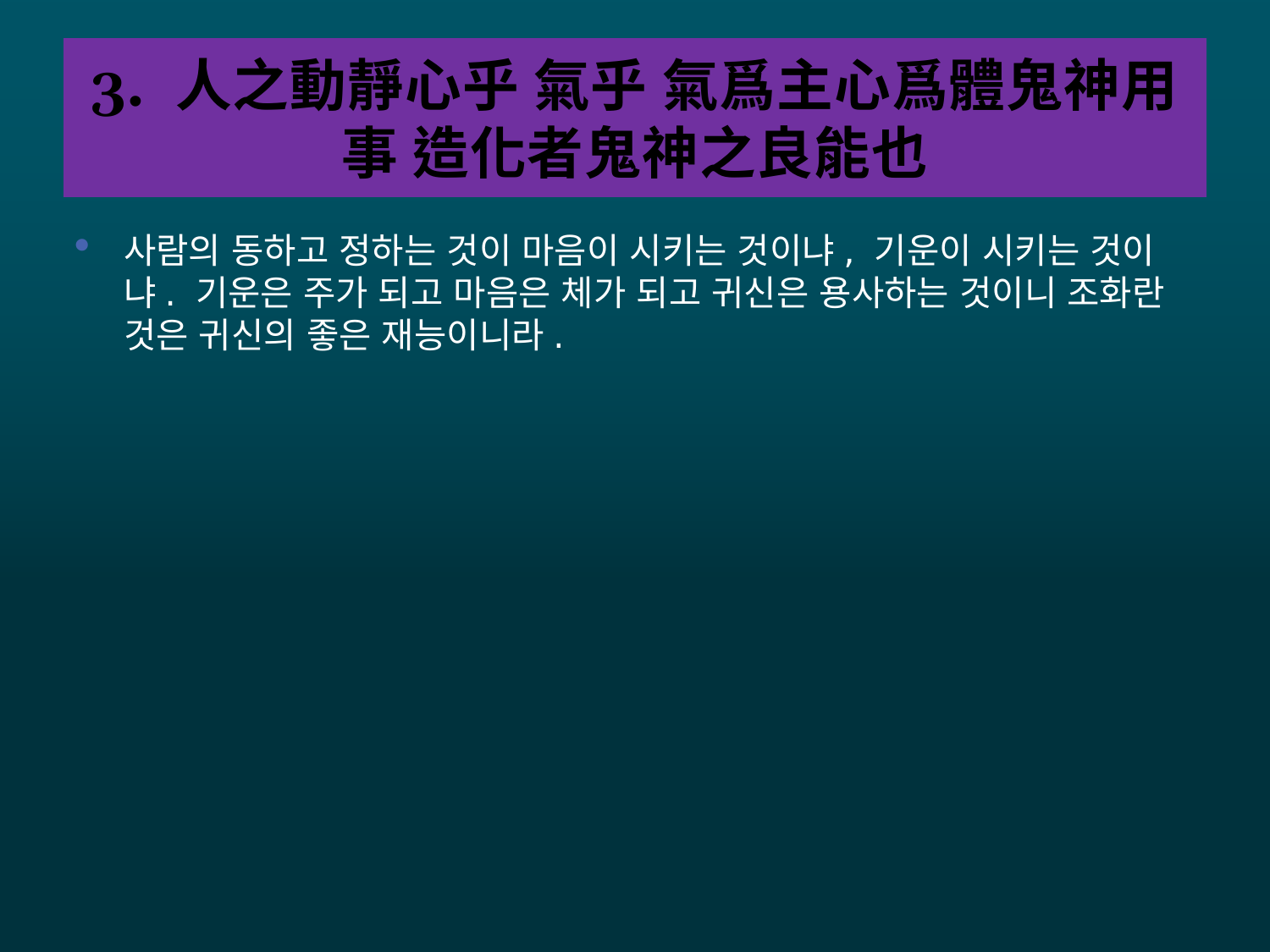

# 3. 人之動靜心乎 氣乎 氣爲主心爲體鬼神用事 造化者鬼神之良能也
사람의 동하고 정하는 것이 마음이 시키는 것이냐, 기운이 시키는 것이냐. 기운은 주가 되고 마음은 체가 되고 귀신은 용사하는 것이니 조화란 것은 귀신의 좋은 재능이니라.